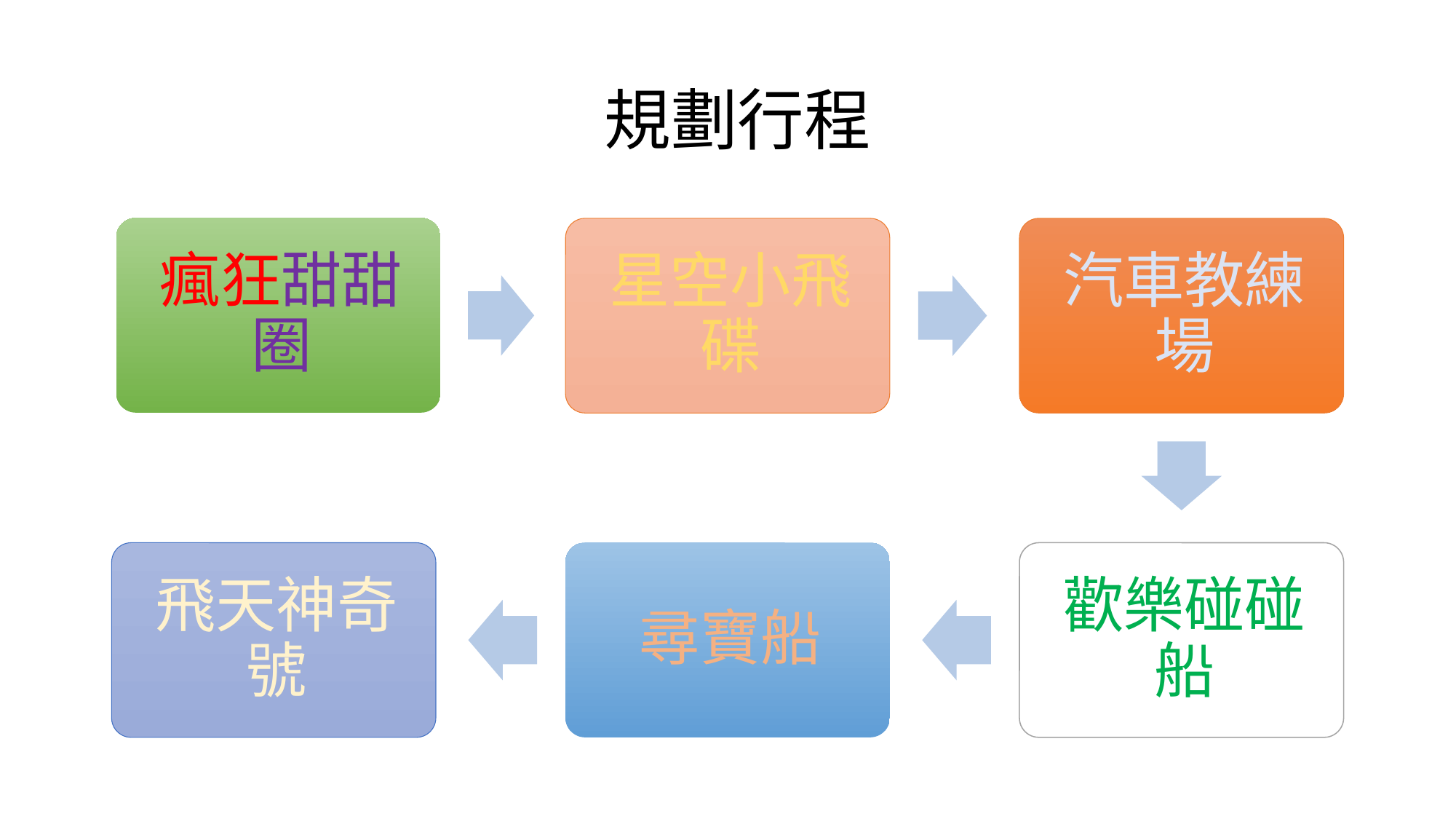

# 規劃行程
瘋狂甜甜圈

星空小飛碟

汽車教練場

歡樂碰碰船

尋寶船

飛天神奇號